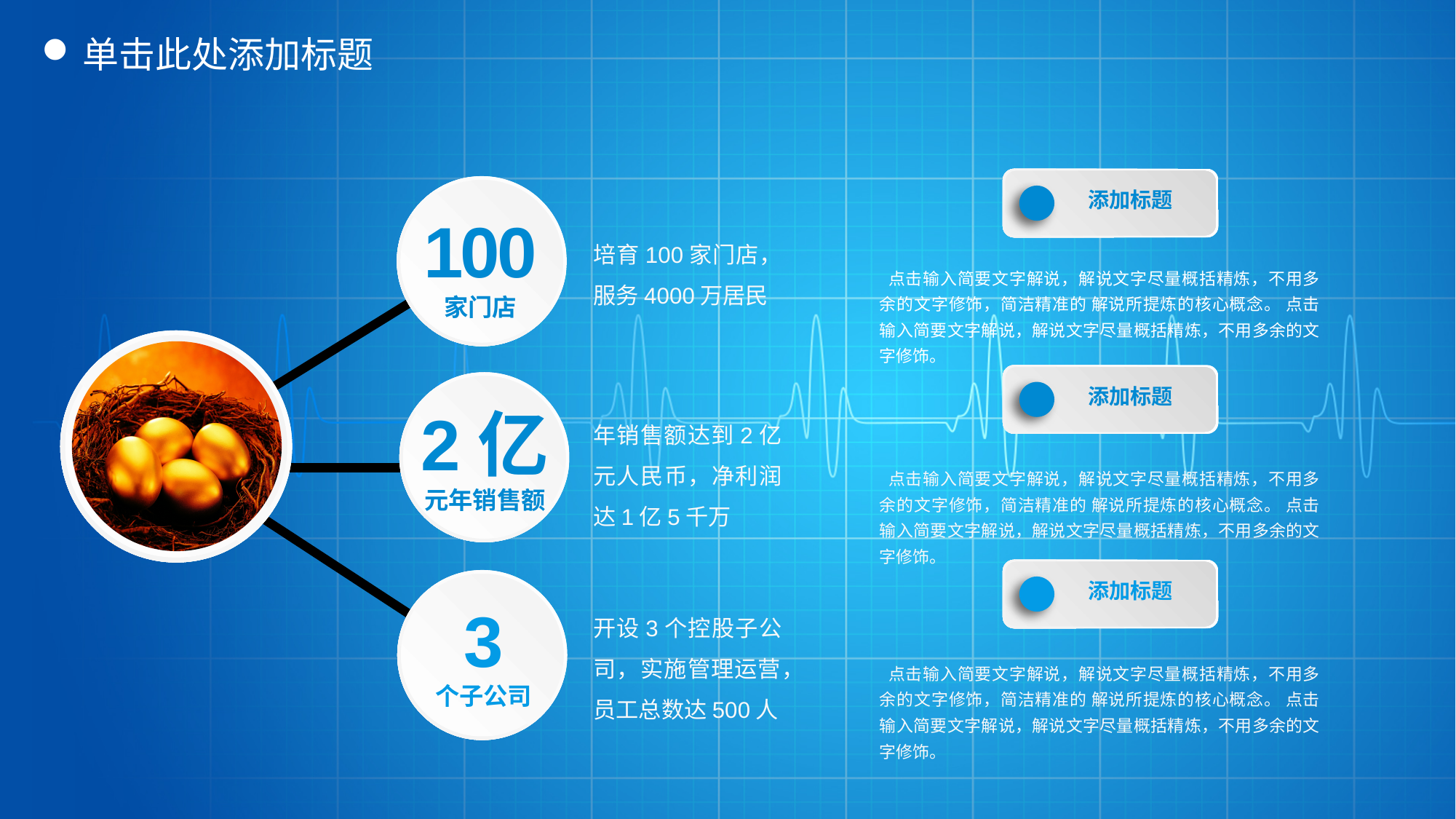

# 单击此处添加标题

添加标题

100
家门店
培育100家门店，服务4000万居民
 点击输入简要文字解说，解说文字尽量概括精炼，不用多余的文字修饰，简洁精准的 解说所提炼的核心概念。 点击输入简要文字解说，解说文字尽量概括精炼，不用多余的文字修饰。

添加标题

2亿
元年销售额
年销售额达到2亿元人民币，净利润达1亿5千万
 点击输入简要文字解说，解说文字尽量概括精炼，不用多余的文字修饰，简洁精准的 解说所提炼的核心概念。 点击输入简要文字解说，解说文字尽量概括精炼，不用多余的文字修饰。

添加标题

3
个子公司
开设3个控股子公司，实施管理运营，员工总数达500人
 点击输入简要文字解说，解说文字尽量概括精炼，不用多余的文字修饰，简洁精准的 解说所提炼的核心概念。 点击输入简要文字解说，解说文字尽量概括精炼，不用多余的文字修饰。